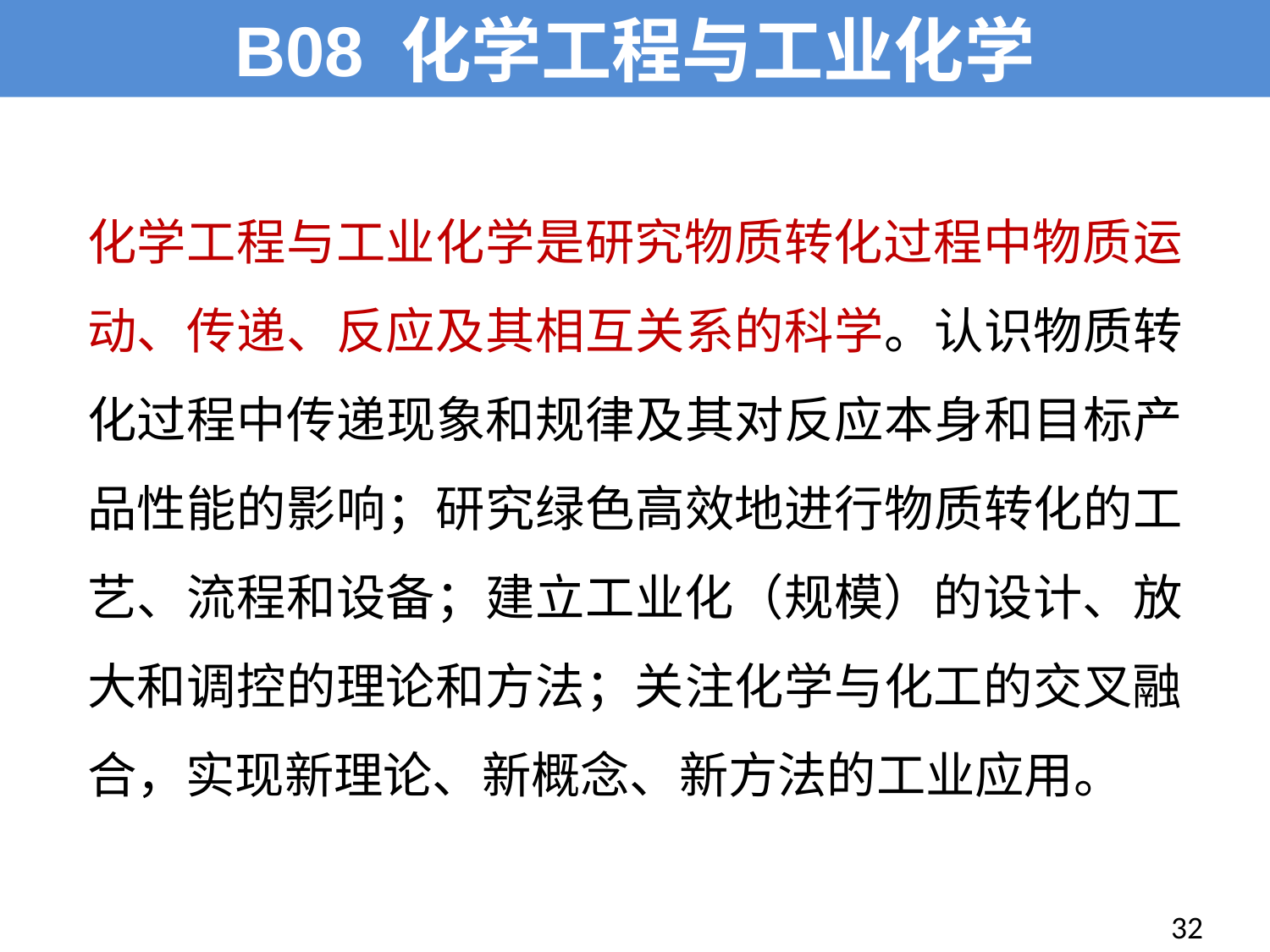

B08 化学工程与工业化学
化学工程与工业化学是研究物质转化过程中物质运动、传递、反应及其相互关系的科学。认识物质转化过程中传递现象和规律及其对反应本身和目标产品性能的影响；研究绿色高效地进行物质转化的工艺、流程和设备；建立工业化（规模）的设计、放大和调控的理论和方法；关注化学与化工的交叉融合，实现新理论、新概念、新方法的工业应用。